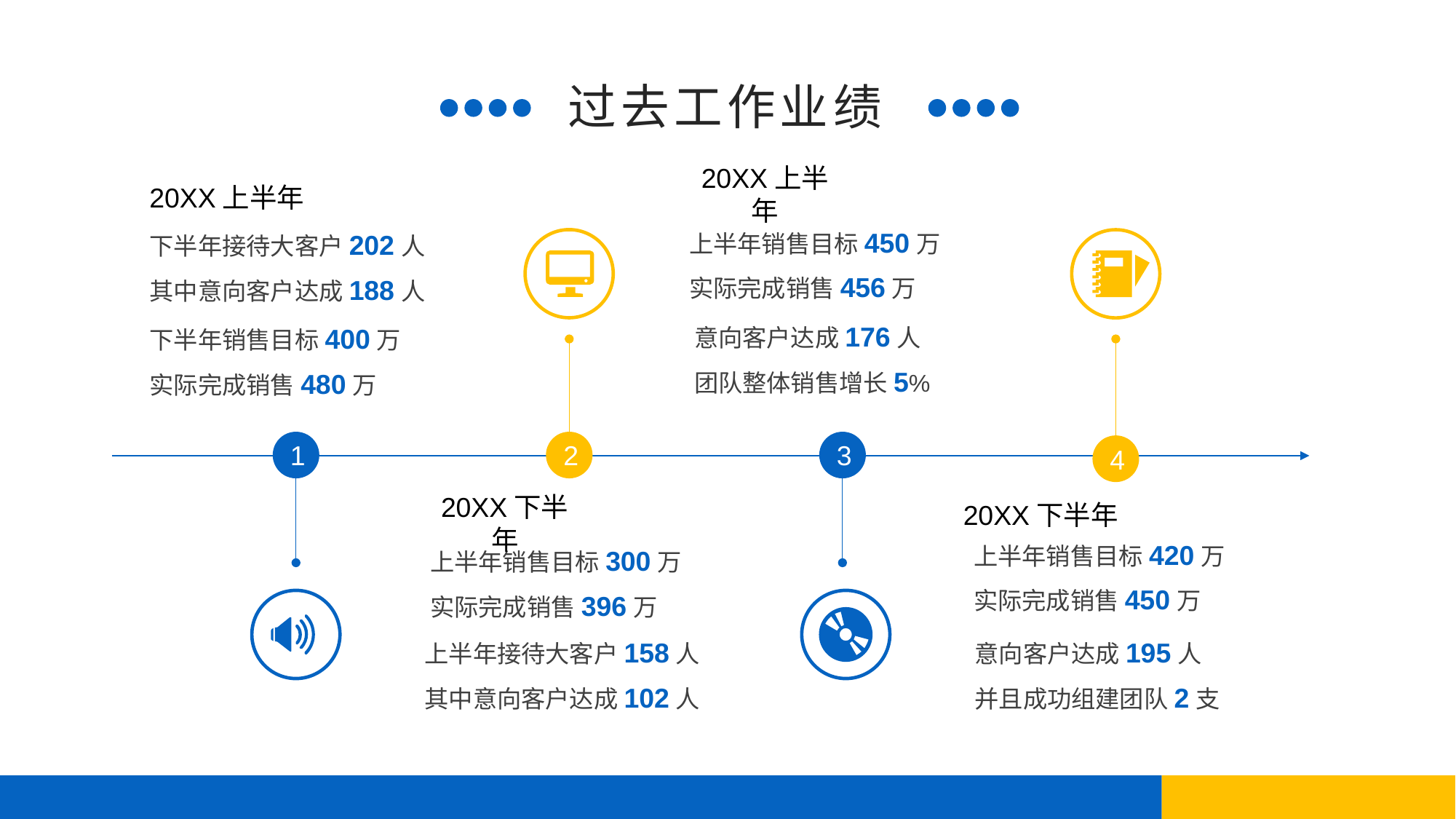

过去工作业绩

20XX上半年

20XX上半年
上半年销售目标450万
实际完成销售456万
下半年接待大客户202人
其中意向客户达成188人

意向客户达成176人
团队整体销售增长5%
下半年销售目标400万
实际完成销售480万
2
3
1
4

20XX下半年

20XX下半年
上半年销售目标420万
实际完成销售450万
上半年销售目标300万
实际完成销售396万

上半年接待大客户158人
其中意向客户达成102人
意向客户达成195人
并且成功组建团队2支